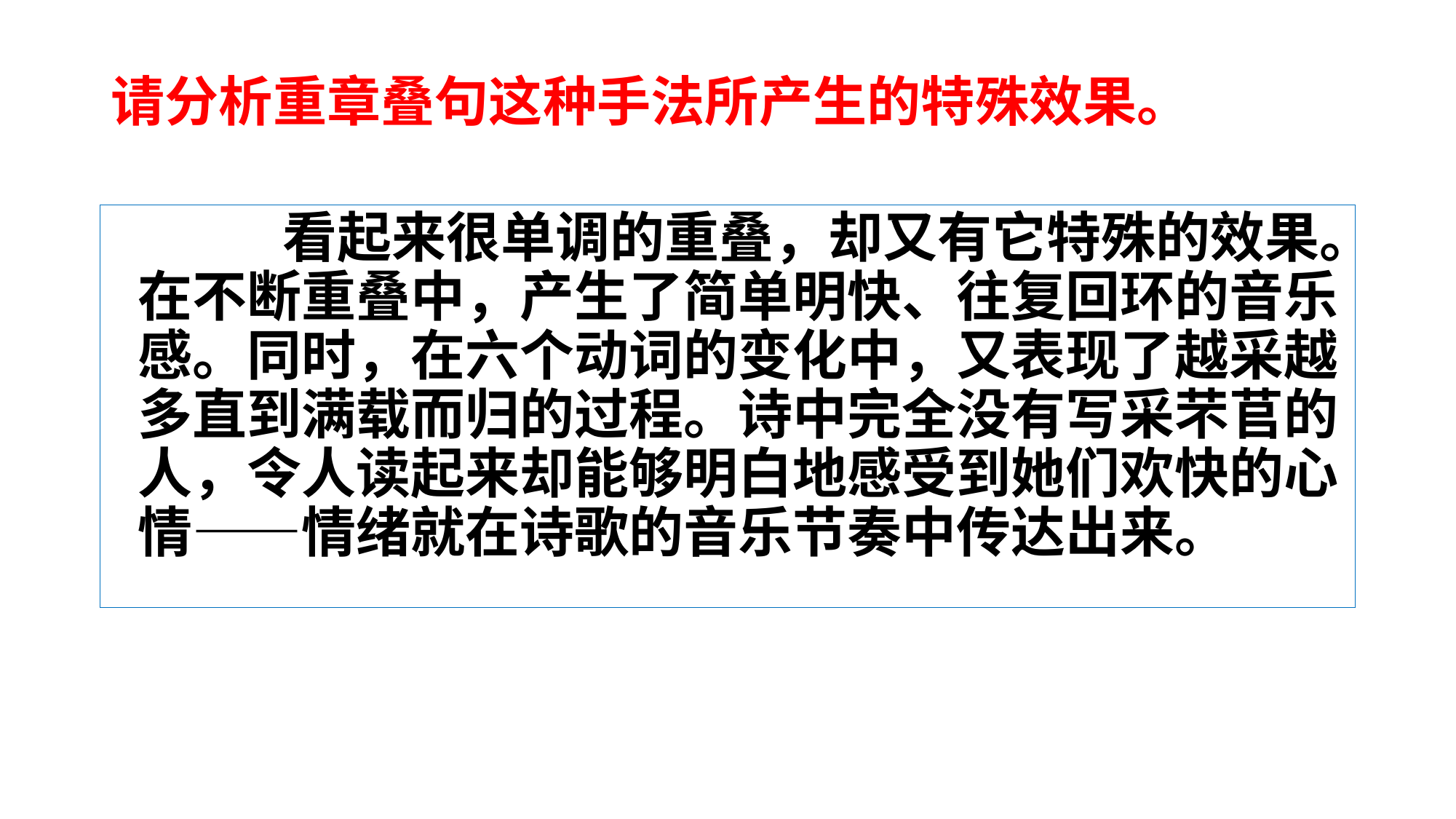

# 请分析重章叠句这种手法所产生的特殊效果。
             看起来很单调的重叠，却又有它特殊的效果。在不断重叠中，产生了简单明快、往复回环的音乐感。同时，在六个动词的变化中，又表现了越采越多直到满载而归的过程。诗中完全没有写采芣苢的人，令人读起来却能够明白地感受到她们欢快的心情——情绪就在诗歌的音乐节奏中传达出来。